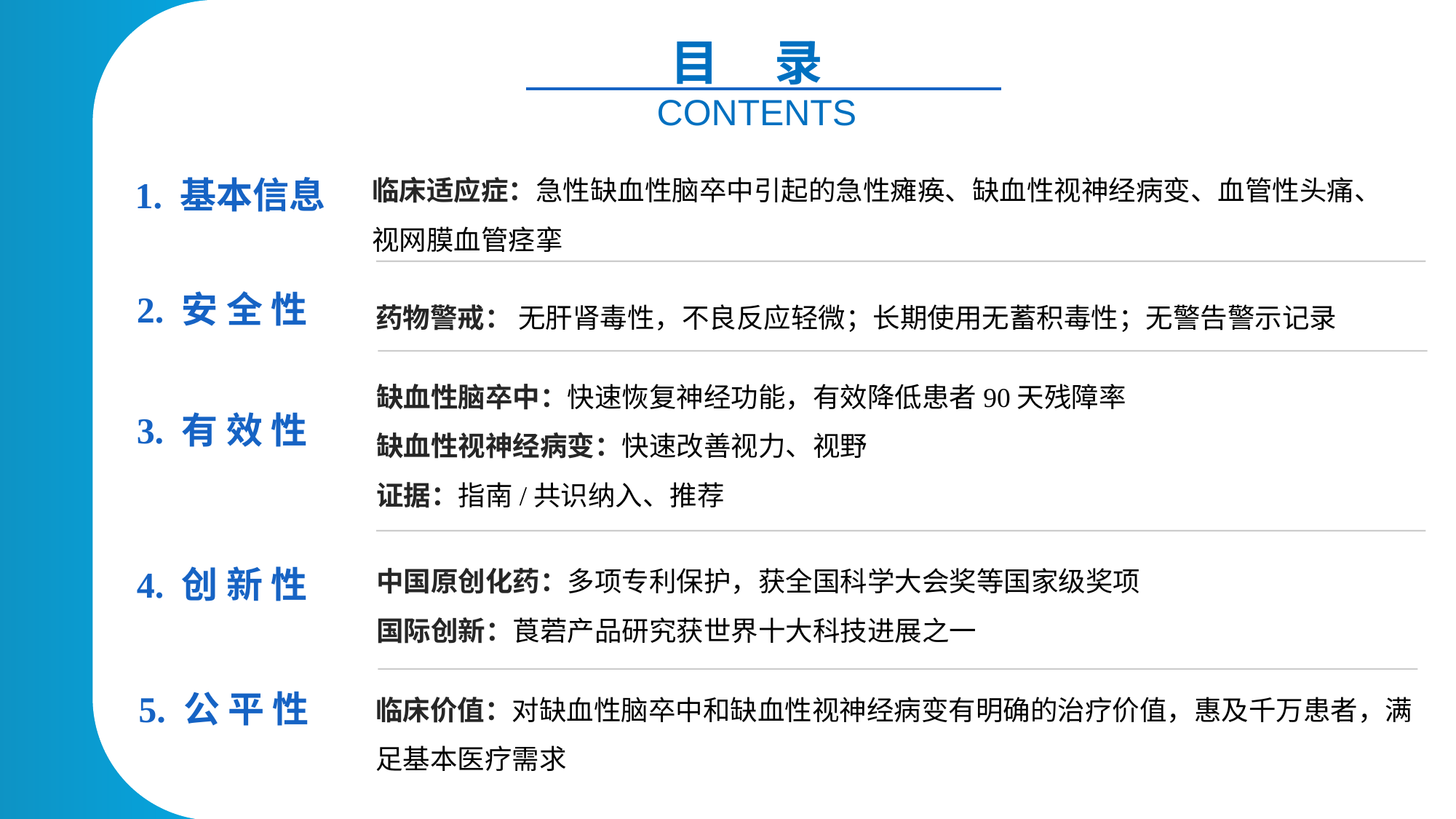

目     录
CONTENTS
临床适应症：急性缺血性脑卒中引起的急性瘫痪、缺血性视神经病变、血管性头痛、视网膜血管痉挛
1. 基本信息
药物警戒： 无肝肾毒性，不良反应轻微；长期使用无蓄积毒性；无警告警示记录
2. 安 全 性
缺血性脑卒中：快速恢复神经功能，有效降低患者90天残障率
缺血性视神经病变：快速改善视力、视野
证据：指南/共识纳入、推荐
3. 有 效 性
中国原创化药：多项专利保护，获全国科学大会奖等国家级奖项
国际创新：莨菪产品研究获世界十大科技进展之一
4. 创 新 性
临床价值：对缺血性脑卒中和缺血性视神经病变有明确的治疗价值，惠及千万患者，满足基本医疗需求

5. 公 平 性